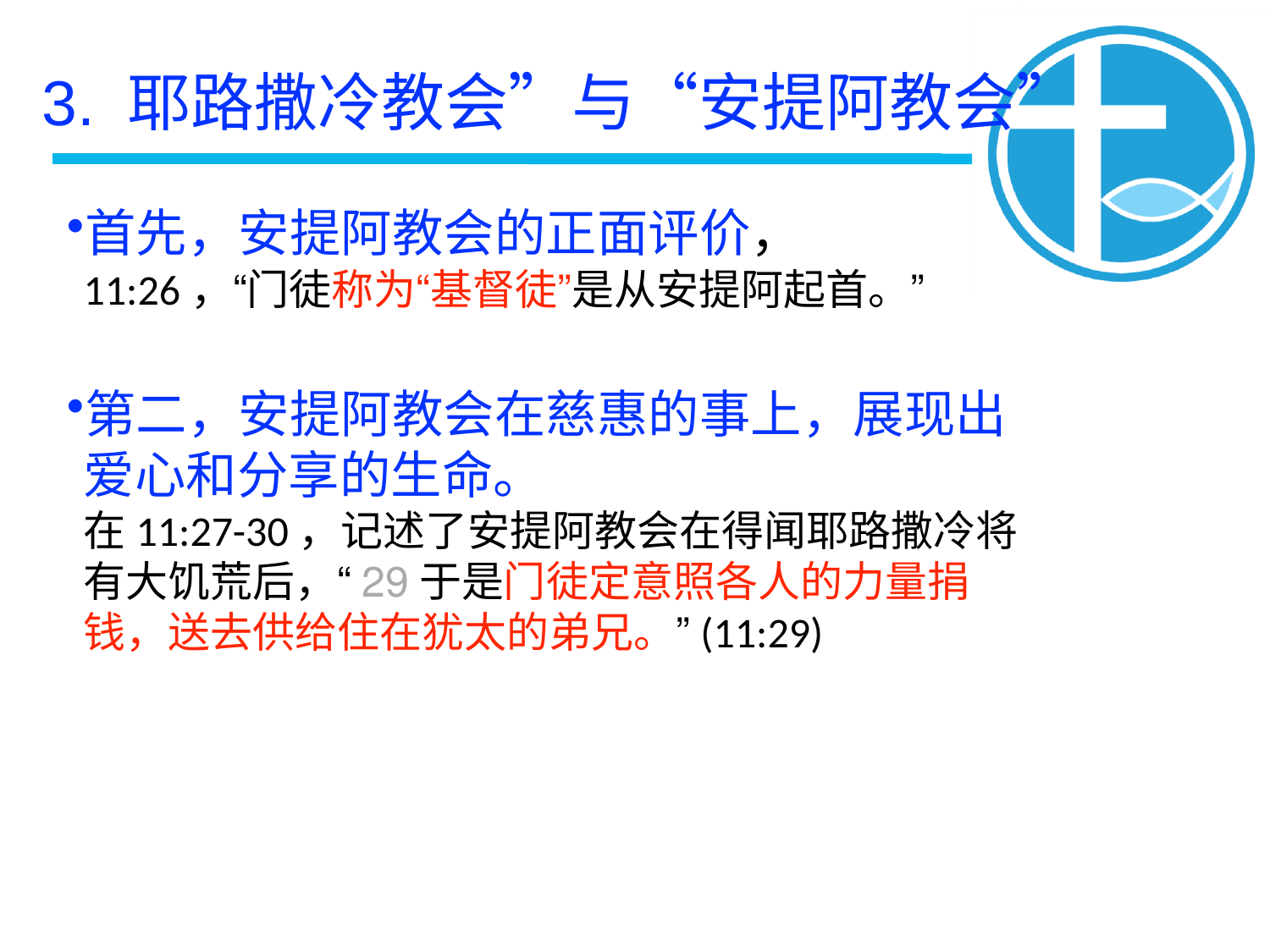

3. 耶路撒冷教会”与“安提阿教会”
首先，安提阿教会的正面评价，
11:26，“门徒称为“基督徒”是从安提阿起首。”

第二，安提阿教会在慈惠的事上，展现出爱心和分享的生命。
在11:27-30，记述了安提阿教会在得闻耶路撒冷将有大饥荒后，“29于是门徒定意照各人的力量捐钱，送去供给住在犹太的弟兄。”(11:29)